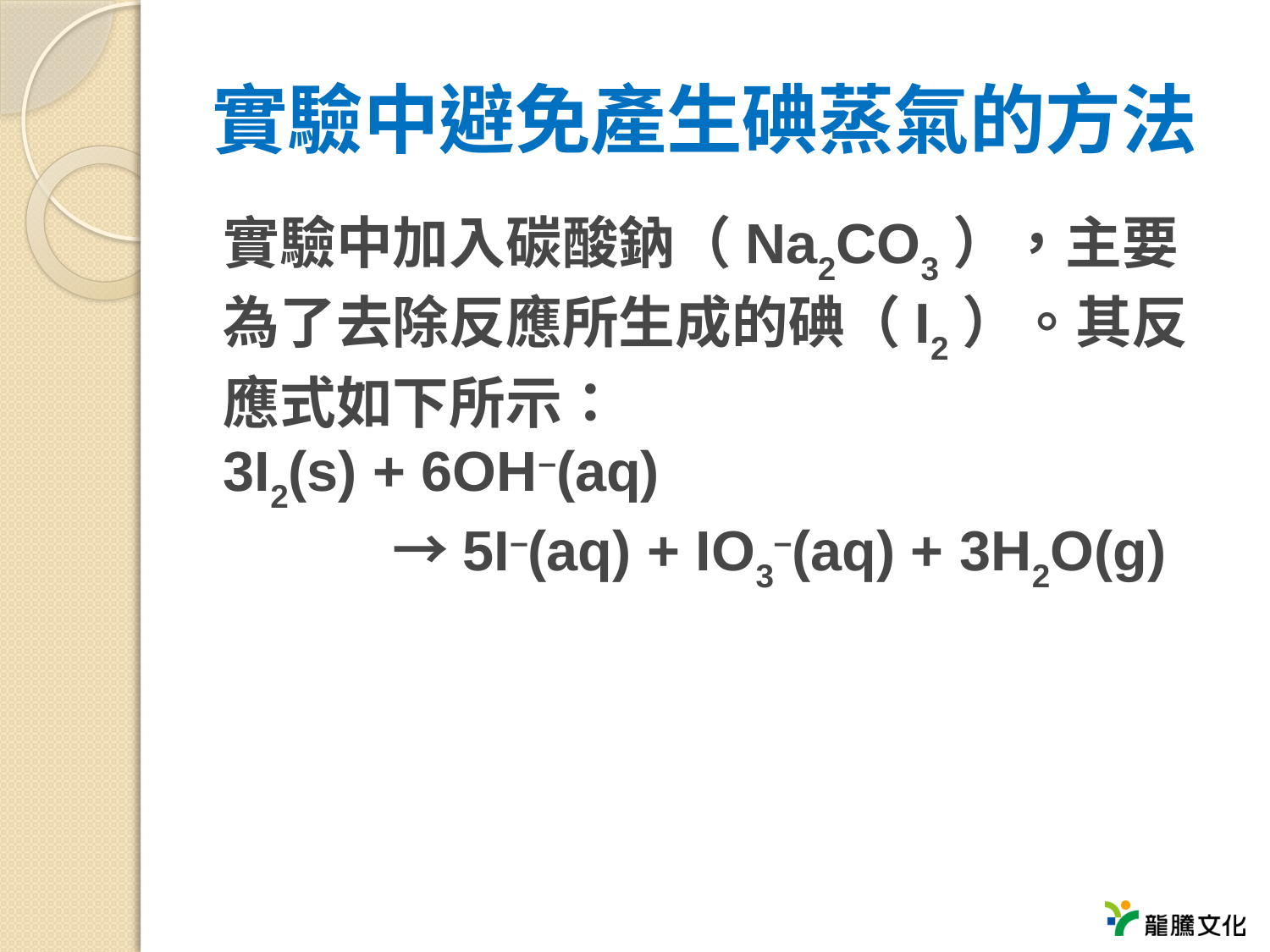

# 實驗中避免產生碘蒸氣的方法
實驗中加入碳酸鈉（Na2CO3），主要為了去除反應所生成的碘（I2）。其反應式如下所示：
3I2(s) + 6OH–(aq)
　　　→5I–(aq) + IO3–(aq) + 3H2O(g)